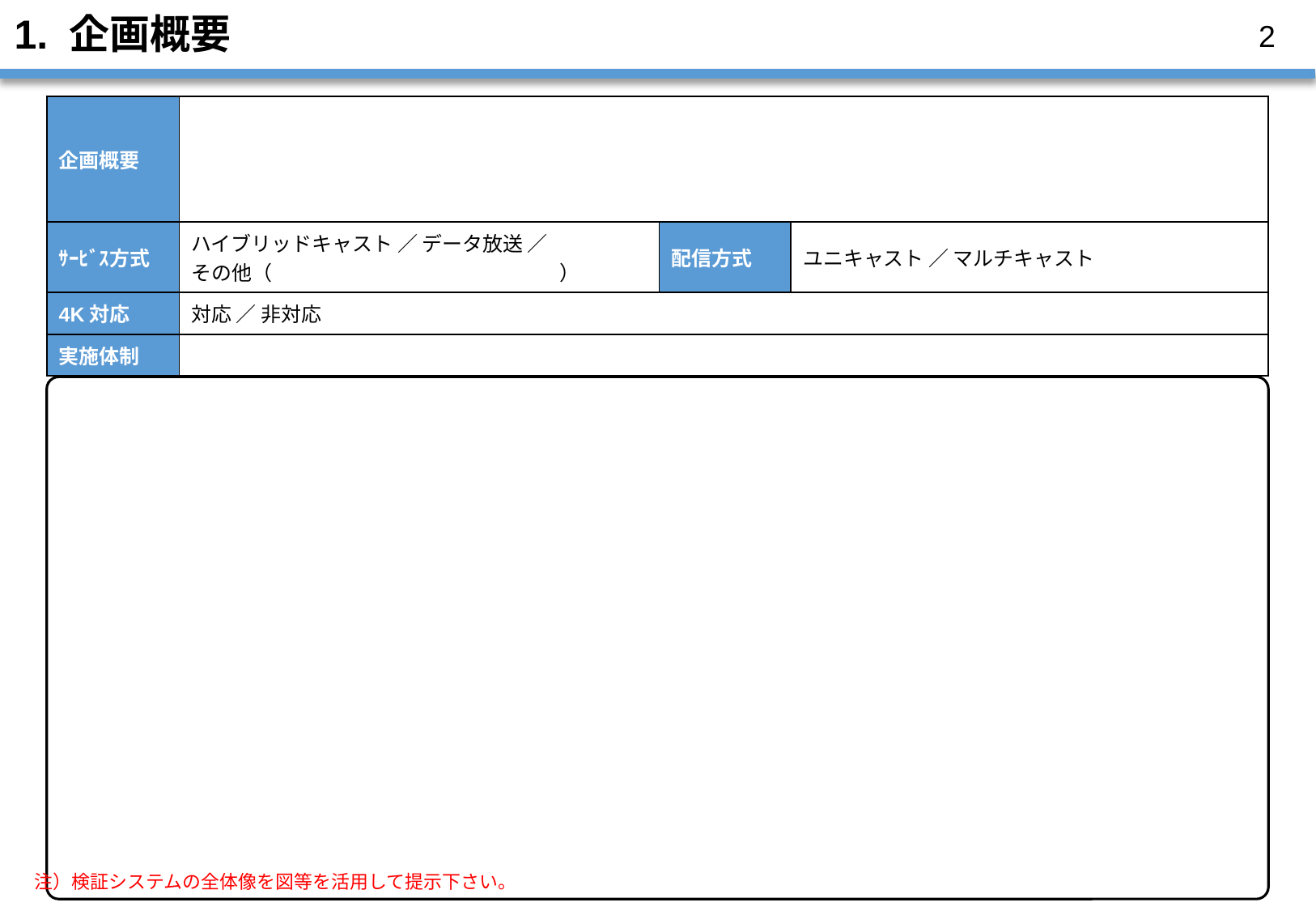

# 1. 企画概要
2
| 企画概要 |  |  |  |
| --- | --- | --- | --- |
| ｻｰﾋﾞｽ方式 | ハイブリッドキャスト ／ データ放送 ／ その他（　　　　　　　　　　　　　　 ） | 配信方式 | ユニキャスト ／ マルチキャスト |
| 4K対応 | 対応 ／ 非対応 |  |  |
| 実施体制 |  |  |  |

注）検証システムの全体像を図等を活用して提示下さい。